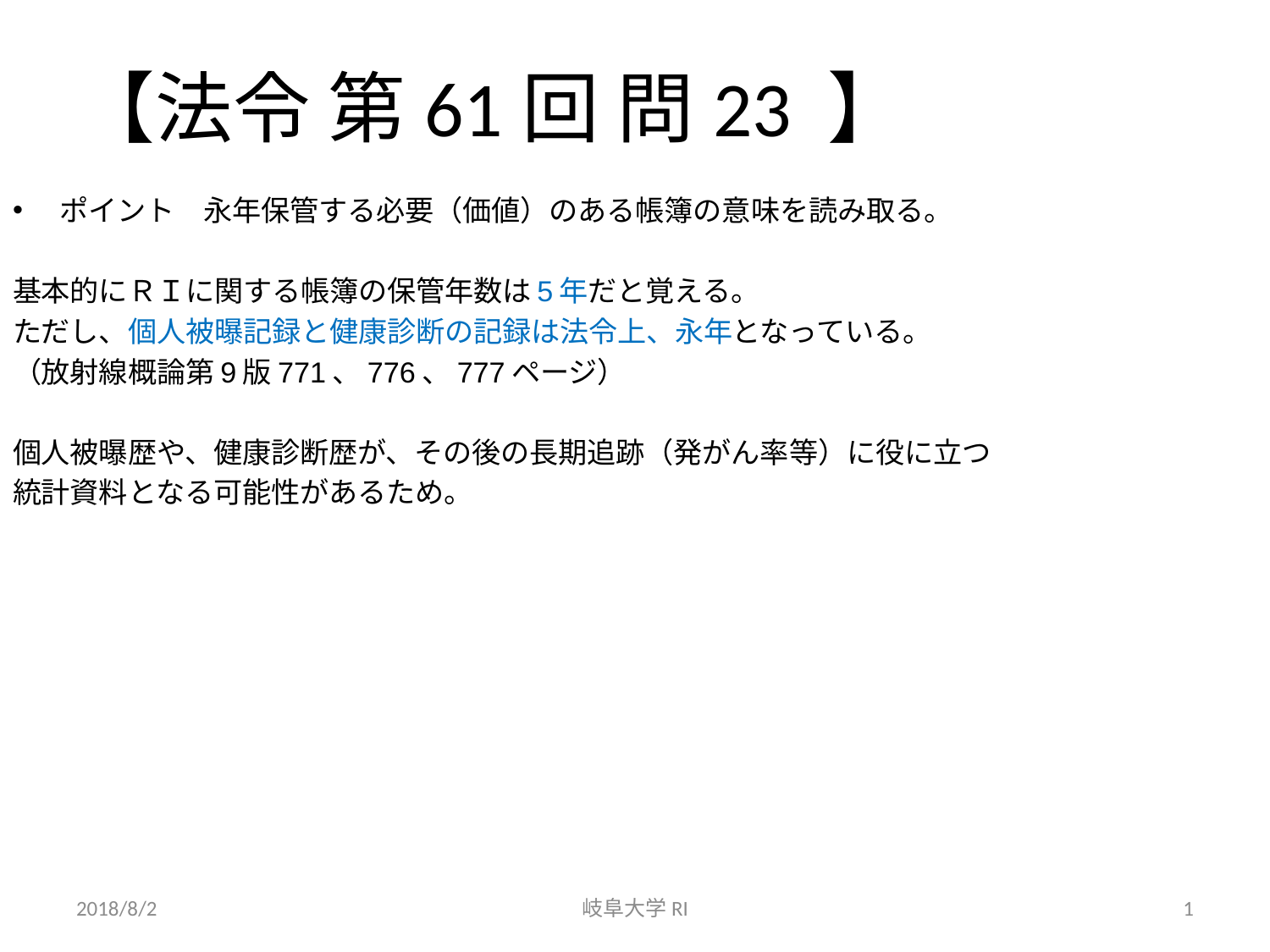

# 【法令 第61回 問23 】
ポイント　永年保管する必要（価値）のある帳簿の意味を読み取る。

基本的にＲＩに関する帳簿の保管年数は5年だと覚える。
ただし、個人被曝記録と健康診断の記録は法令上、永年となっている。
（放射線概論第9版771、776、777ページ）

個人被曝歴や、健康診断歴が、その後の長期追跡（発がん率等）に役に立つ
統計資料となる可能性があるため。

2018/8/2
岐阜大学RI
1